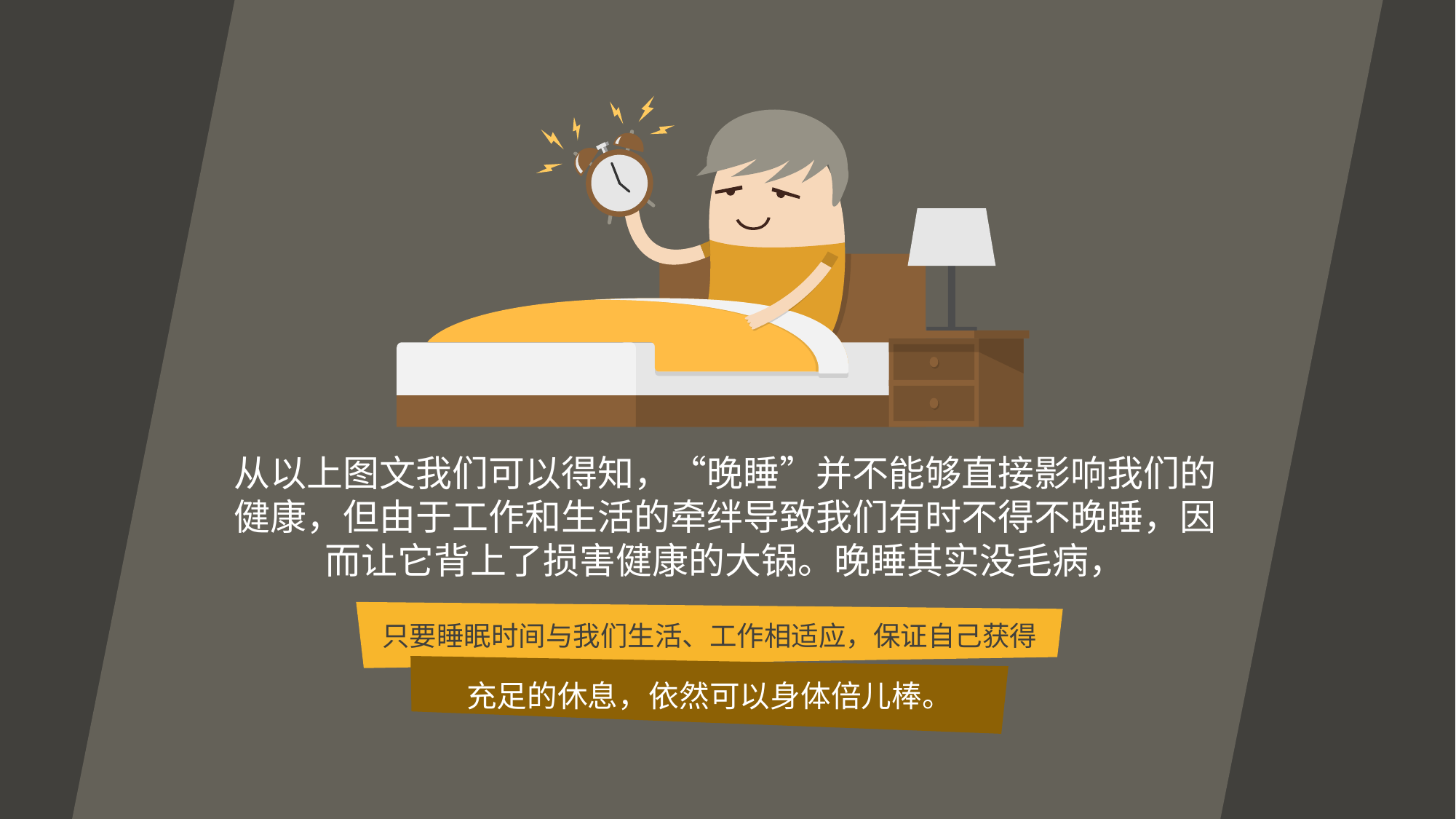

从以上图文我们可以得知，“晚睡”并不能够直接影响我们的健康，但由于工作和生活的牵绊导致我们有时不得不晚睡，因而让它背上了损害健康的大锅。晚睡其实没毛病，
只要睡眠时间与我们生活、工作相适应，保证自己获得
充足的休息，依然可以身体倍儿棒。